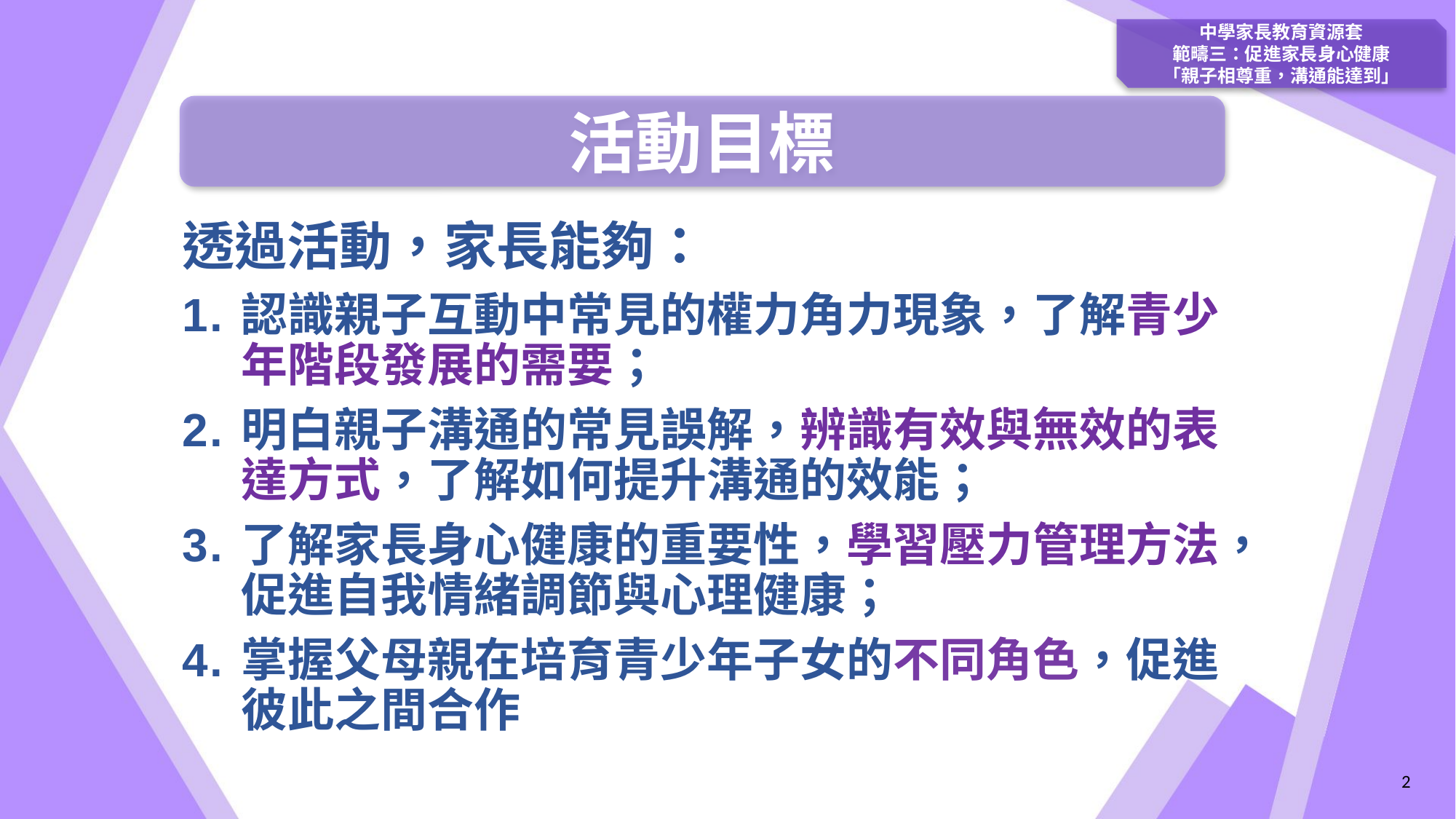

中學家長教育資源套
範疇三：促進家長身心健康
「親子相尊重，溝通能達到」
活動目標
透過活動，家長能夠：
認識親子互動中常見的權力角力現象，了解青少年階段發展的需要；
明白親子溝通的常見誤解，辨識有效與無效的表達方式，了解如何提升溝通的效能；
了解家長身心健康的重要性，學習壓力管理方法，促進自我情緒調節與心理健康；
掌握父母親在培育青少年子女的不同角色，促進彼此之間合作

2